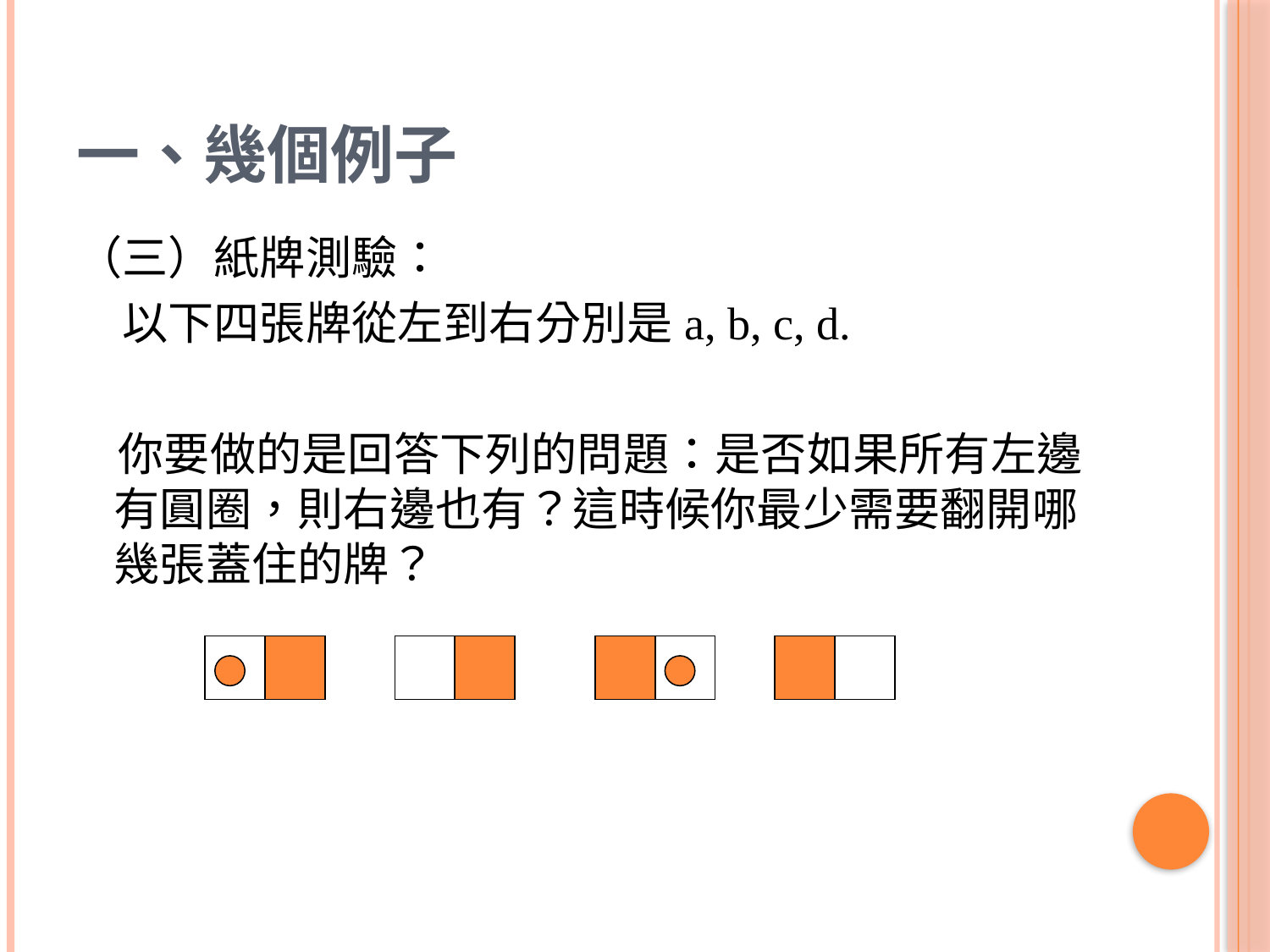

# 一、幾個例子
（三）紙牌測驗：
　以下四張牌從左到右分別是a, b, c, d.

   你要做的是回答下列的問題：是否如果所有左邊有圓圈，則右邊也有？這時候你最少需要翻開哪幾張蓋住的牌？
|  |  |
| --- | --- |
|  |  |
| --- | --- |
|  |  |
| --- | --- |
|  |  |
| --- | --- |